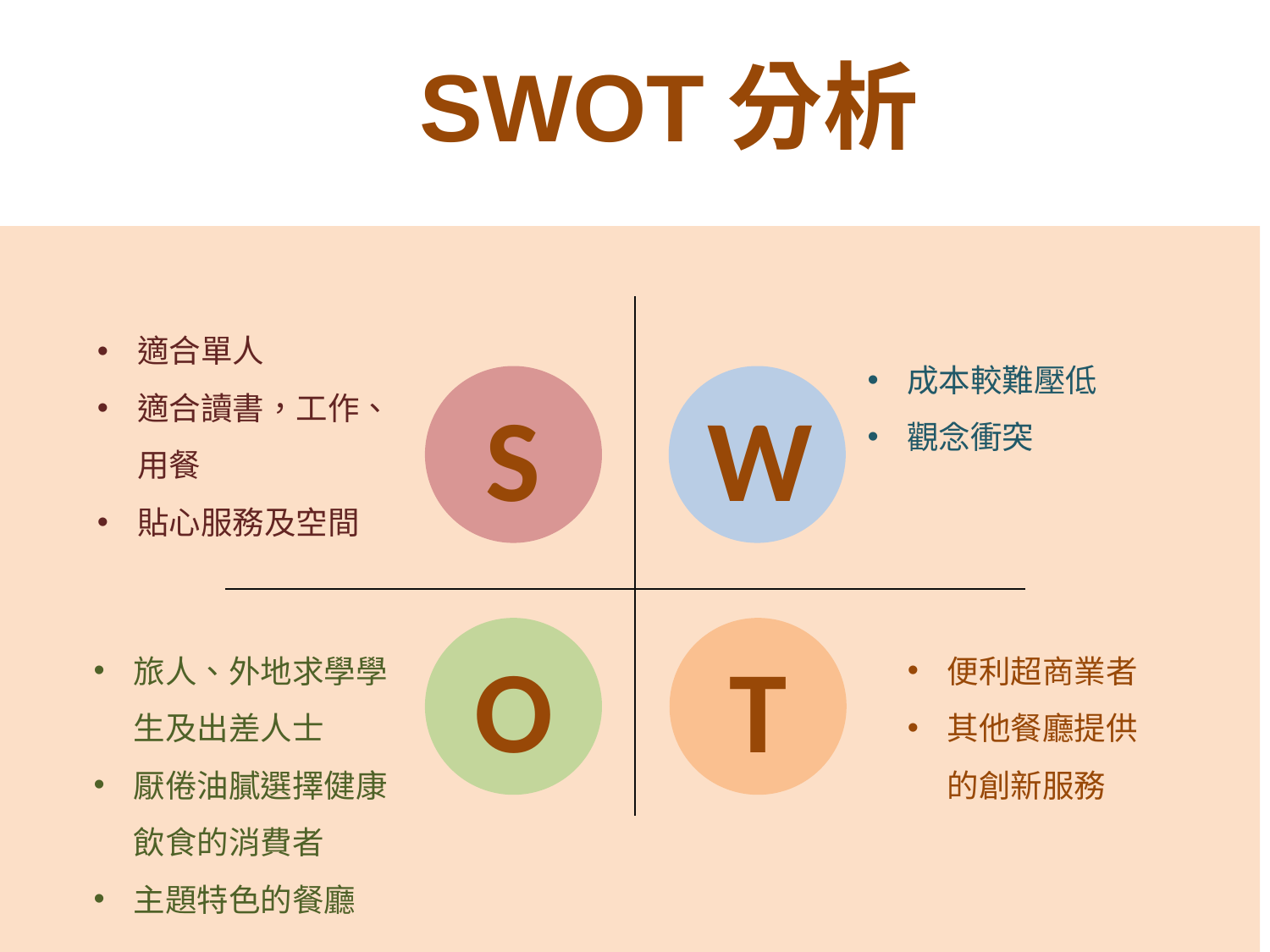

SWOT分析

適合單人
適合讀書，工作、用餐
貼心服務及空間
成本較難壓低
觀念衝突
S
W
O
T
旅人、外地求學學生及出差人士
厭倦油膩選擇健康飲食的消費者
主題特色的餐廳
便利超商業者
其他餐廳提供的創新服務